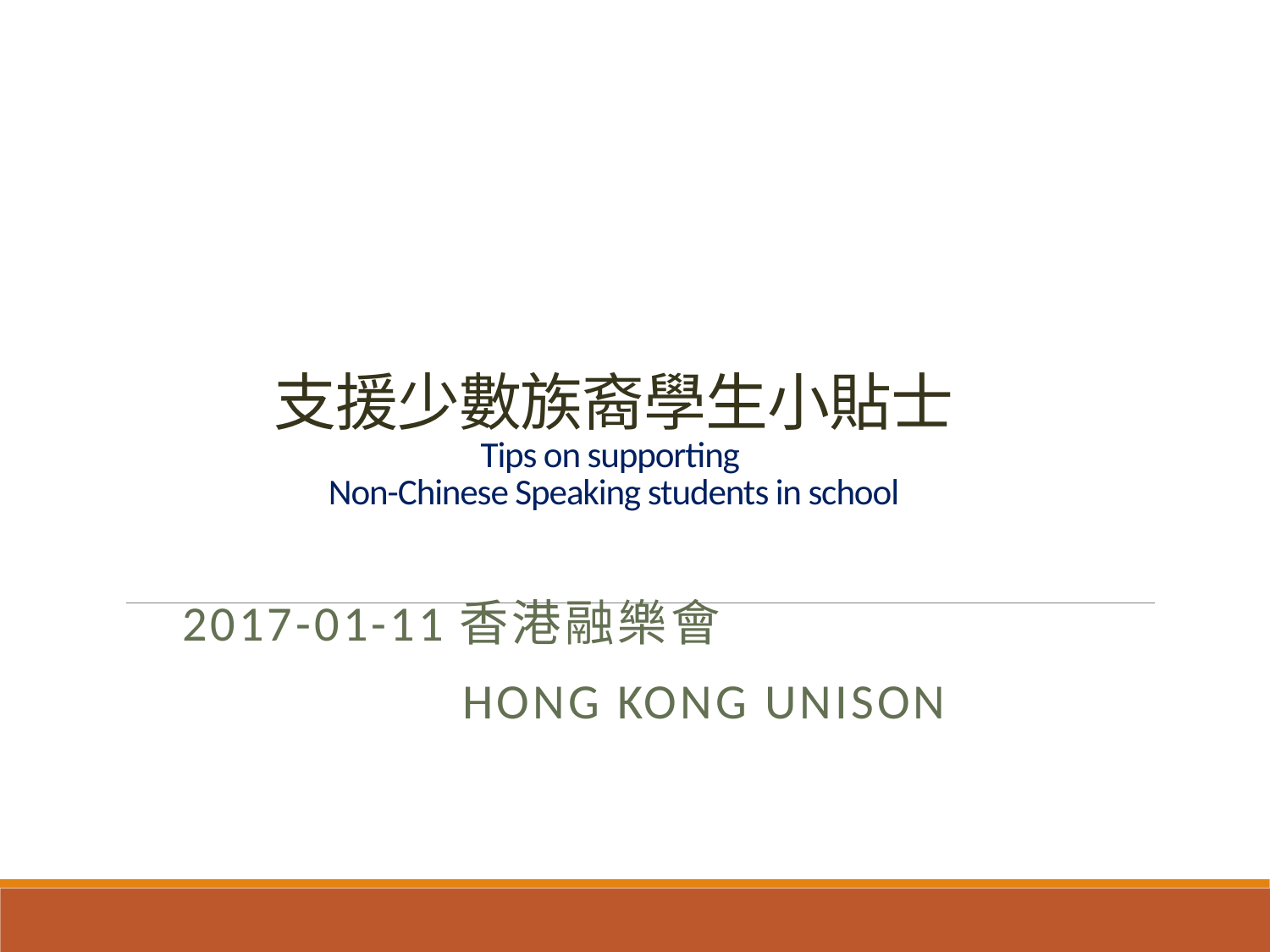

# 支援少數族裔學生小貼士 Tips on supporting Non-Chinese Speaking students in school
2017-01-11香港融樂會
                   Hong Kong Unison